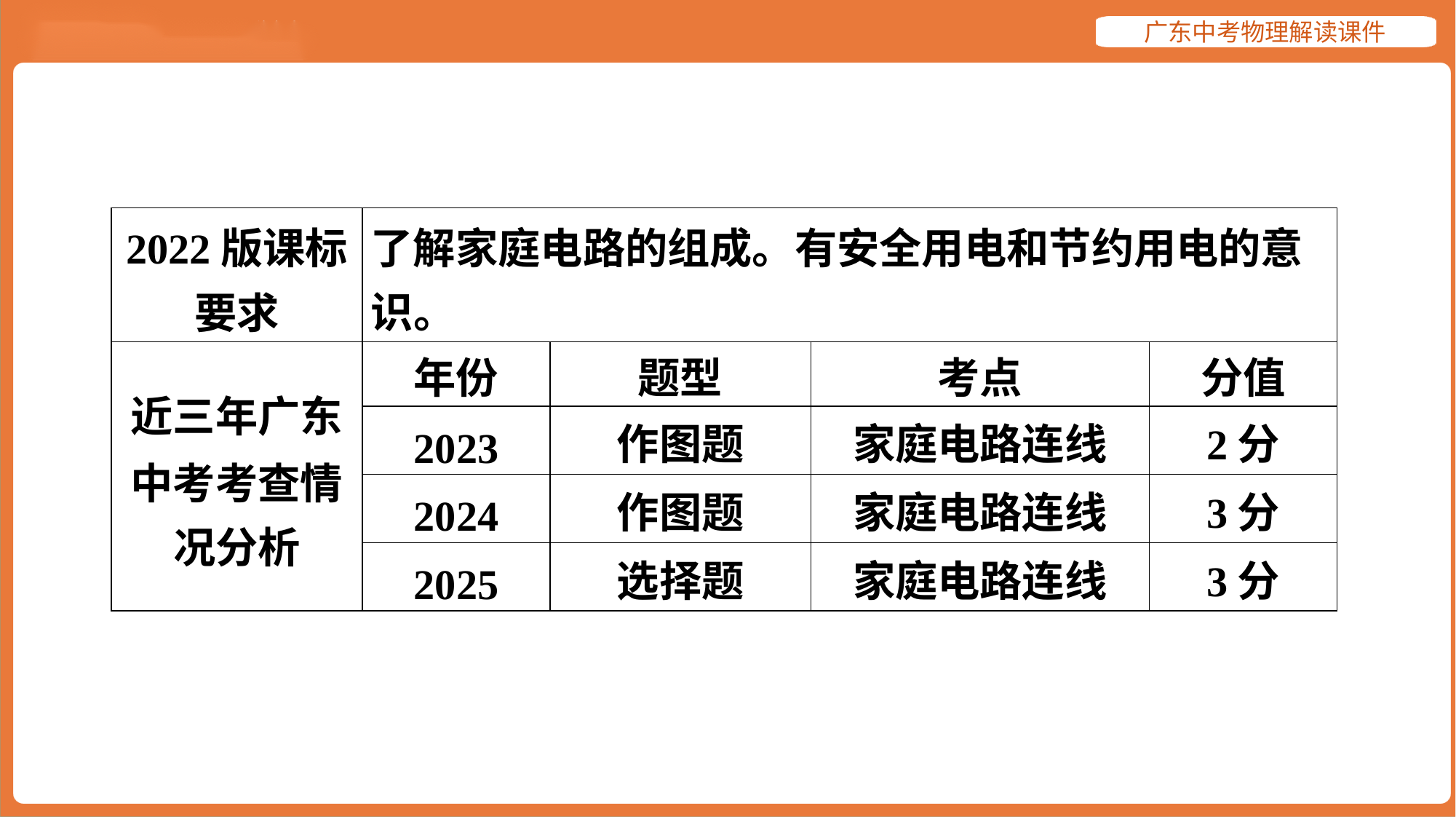

| 2022版课标 要求 | 了解家庭电路的组成。有安全用电和节约用电的意 识。 |  |  |  |
| --- | --- | --- | --- | --- |
| 近三年广东 中考考查情 况分析 | 年份 | 题型 | 考点 | 分值 |
|  | 2023 | 作图题 | 家庭电路连线 | 2分 |
|  | 2024 | 作图题 | 家庭电路连线 | 3分 |
|  | 2025 | 选择题 | 家庭电路连线 | 3分 |